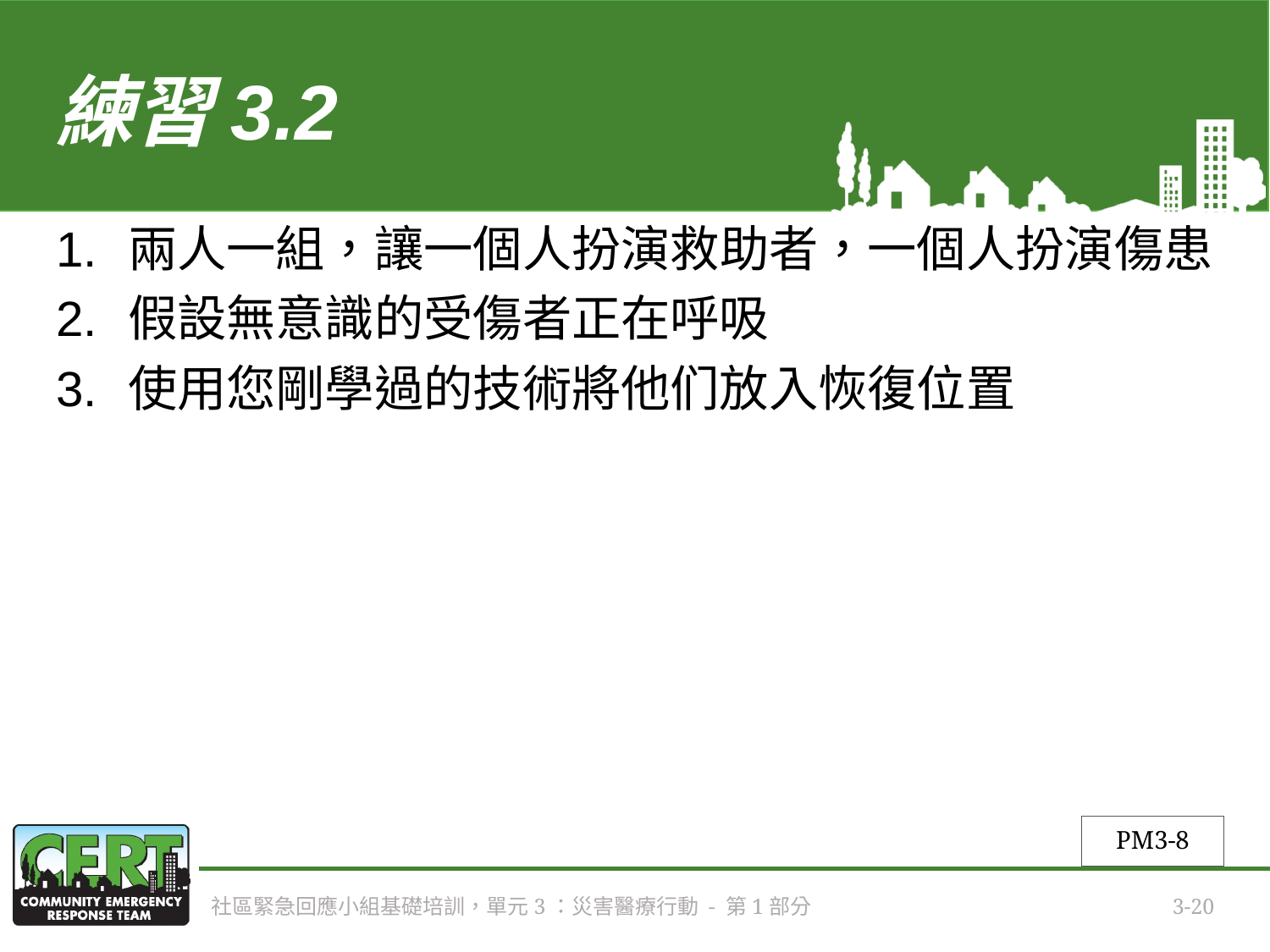

# 練習3.2
兩人一組，讓一個人扮演救助者，一個人扮演傷患
假設無意識的受傷者正在呼吸
使用您剛學過的技術將他们放入恢復位置
PM3-8
社區緊急回應小組基礎培訓，單元3：災害醫療行動 - 第1部分
3-20